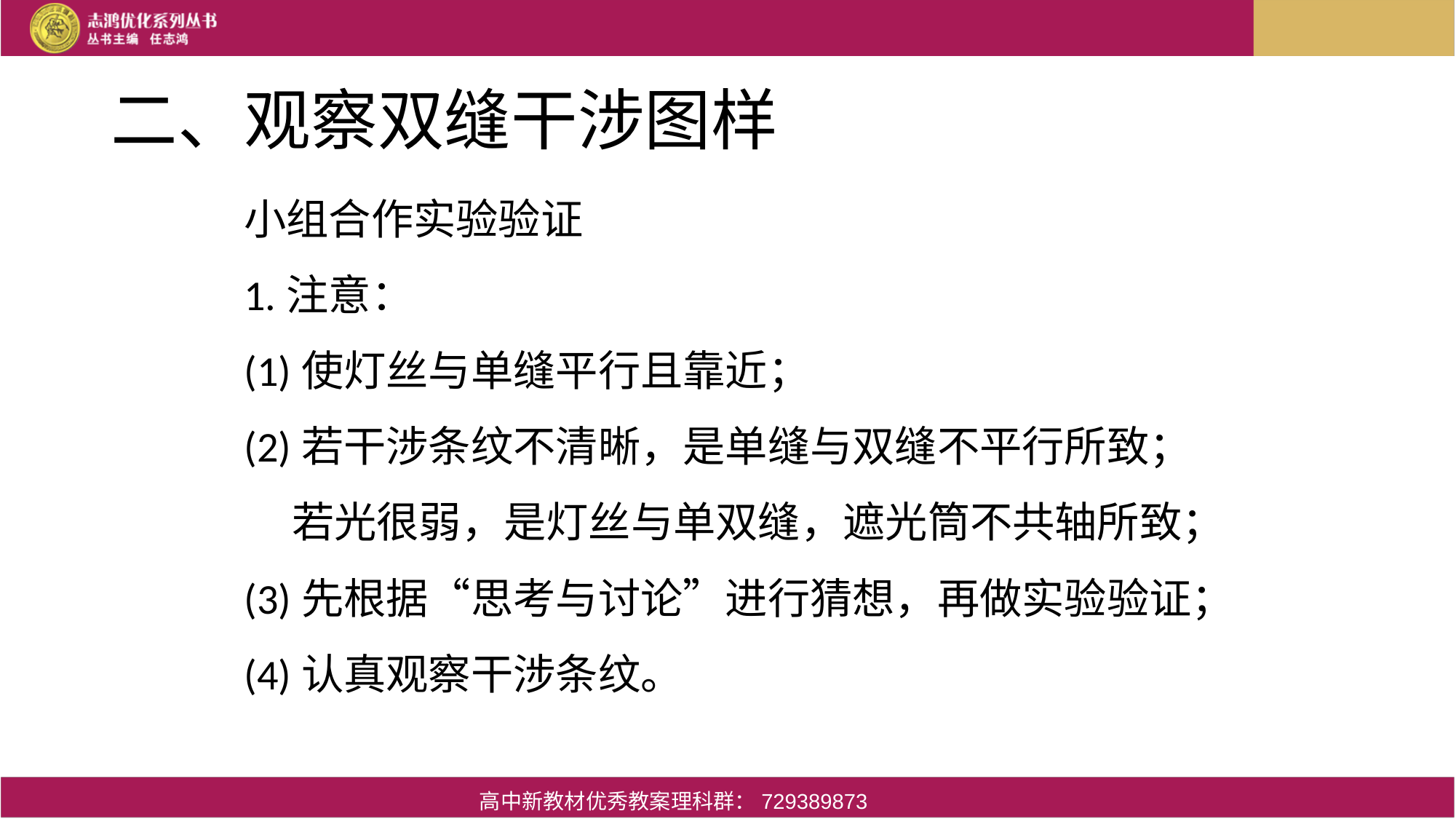

# 二、观察双缝干涉图样
小组合作实验验证
1.注意：
(1)使灯丝与单缝平行且靠近；
(2)若干涉条纹不清晰，是单缝与双缝不平行所致；
    若光很弱，是灯丝与单双缝，遮光筒不共轴所致；
(3)先根据“思考与讨论”进行猜想，再做实验验证；
(4)认真观察干涉条纹。